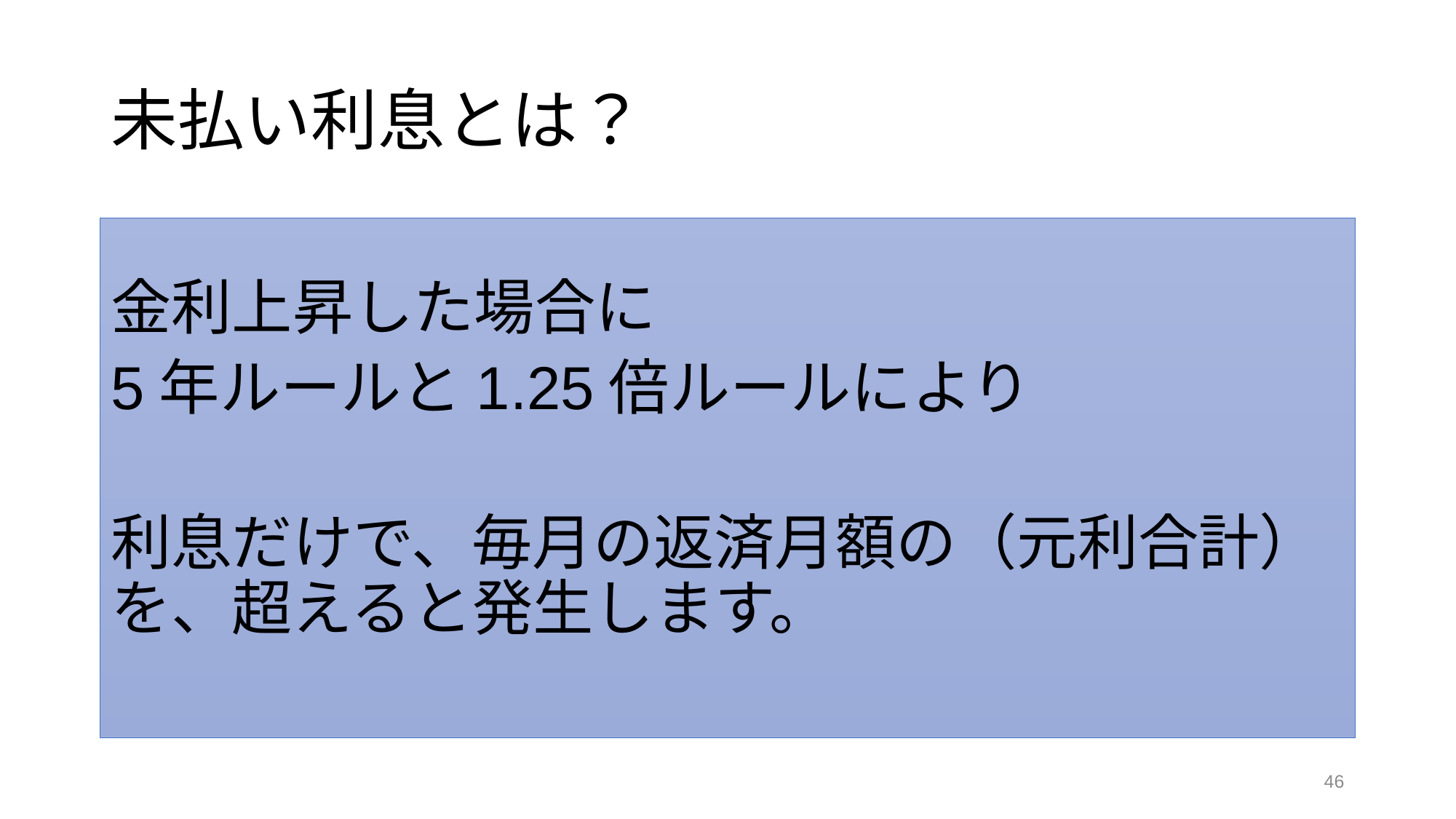

# 未払い利息とは？

金利上昇した場合に
5年ルールと1.25倍ルールにより

利息だけで、毎月の返済月額の（元利合計）を、超えると発生します。

46